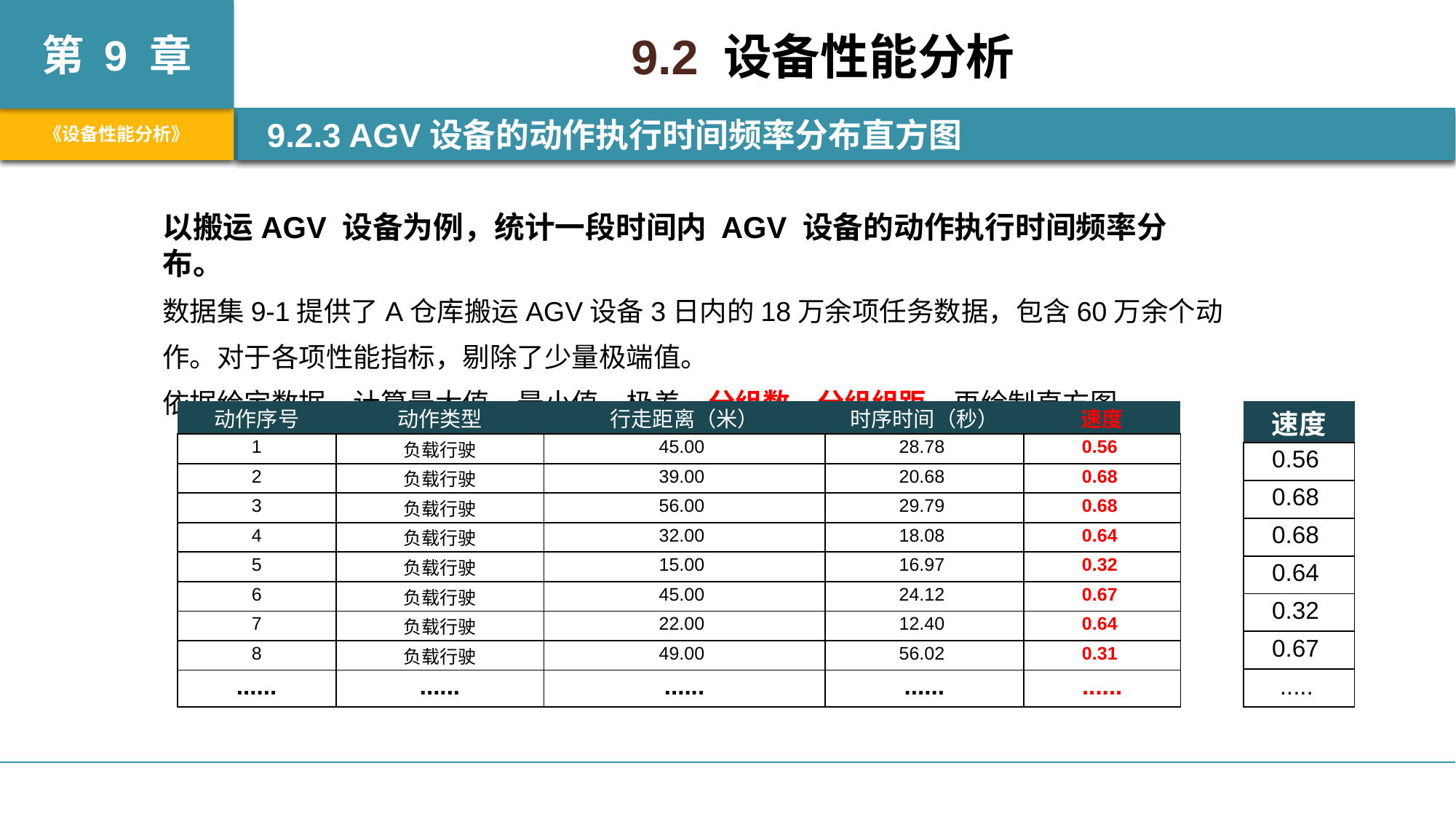

9.2 设备性能分析
  9.2.3 AGV设备的动作执行时间频率分布直方图
以搬运AGV 设备为例，统计一段时间内 AGV 设备的动作执行时间频率分布。
数据集9-1提供了A仓库搬运AGV设备3日内的18万余项任务数据，包含60万余个动作。对于各项性能指标，剔除了少量极端值。
依据给定数据，计算最大值、最小值、极差、分组数、分组组距，再绘制直方图。
| 动作序号 | 动作类型 | 行走距离（米） | 时序时间（秒） | 速度 |
| --- | --- | --- | --- | --- |
| 1 | 负载行驶 | 45.00 | 28.78 | 0.56 |
| 2 | 负载行驶 | 39.00 | 20.68 | 0.68 |
| 3 | 负载行驶 | 56.00 | 29.79 | 0.68 |
| 4 | 负载行驶 | 32.00 | 18.08 | 0.64 |
| 5 | 负载行驶 | 15.00 | 16.97 | 0.32 |
| 6 | 负载行驶 | 45.00 | 24.12 | 0.67 |
| 7 | 负载行驶 | 22.00 | 12.40 | 0.64 |
| 8 | 负载行驶 | 49.00 | 56.02 | 0.31 |
| ...... | ...... | ...... | ...... | ...... |
| 速度 |
| --- |
| 0.56 |
| 0.68 |
| 0.68 |
| 0.64 |
| 0.32 |
| 0.67 |
| ..... |